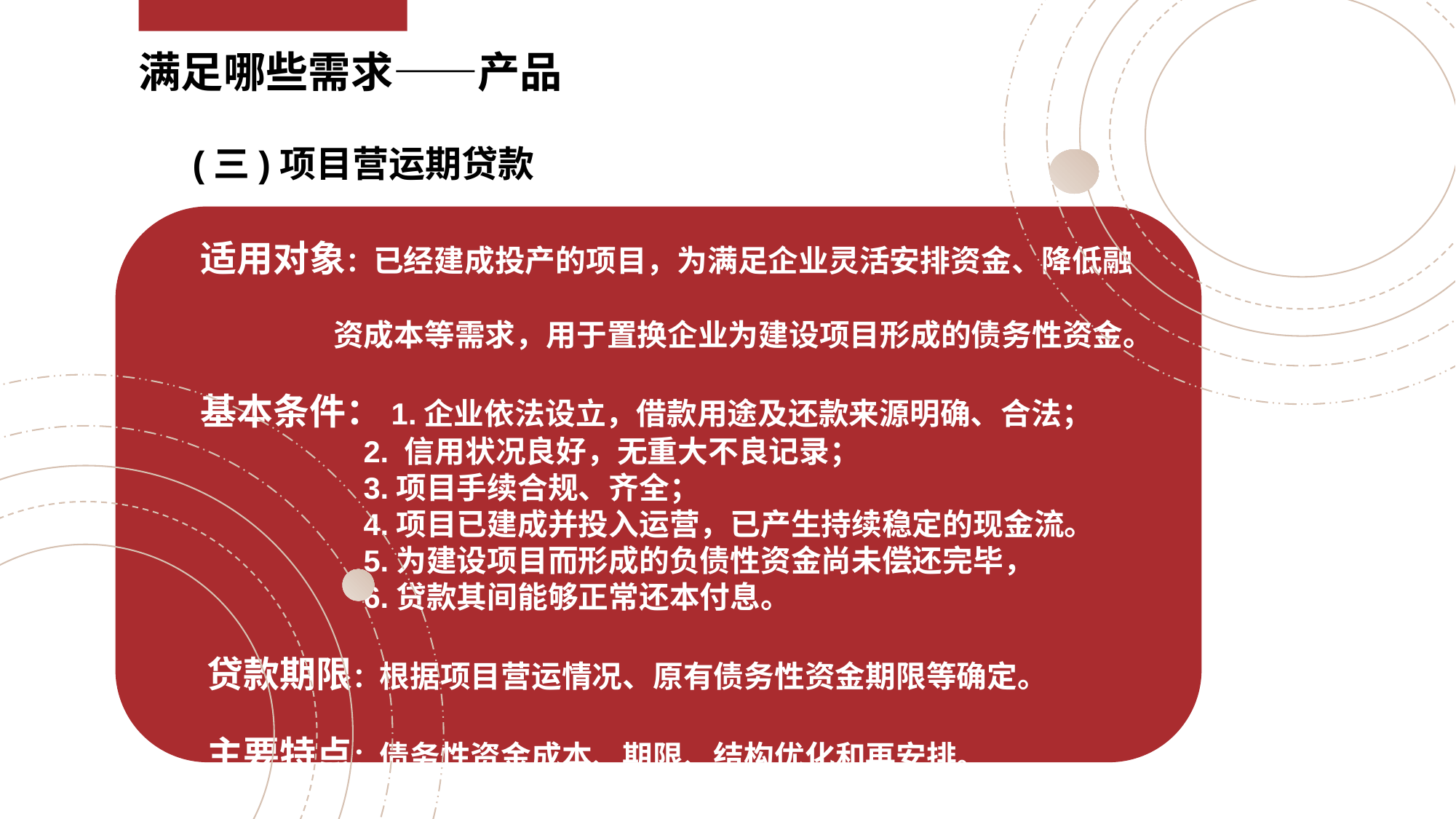

满足哪些需求——产品

(三)项目营运期贷款

 适用对象：已经建成投产的项目，为满足企业灵活安排资金、降低融
                    资成本等需求，用于置换企业为建设项目形成的债务性资金。

 基本条件：1.企业依法设立，借款用途及还款来源明确、合法；
                     2. 信用状况良好，无重大不良记录；
                     3.项目手续合规、齐全；
                     4.项目已建成并投入运营，已产生持续稳定的现金流。
                     5.为建设项目而形成的负债性资金尚未偿还完毕，
                     6.贷款其间能够正常还本付息。

  贷款期限：根据项目营运情况、原有债务性资金期限等确定。

  主要特点：债务性资金成本、期限、结构优化和再安排。